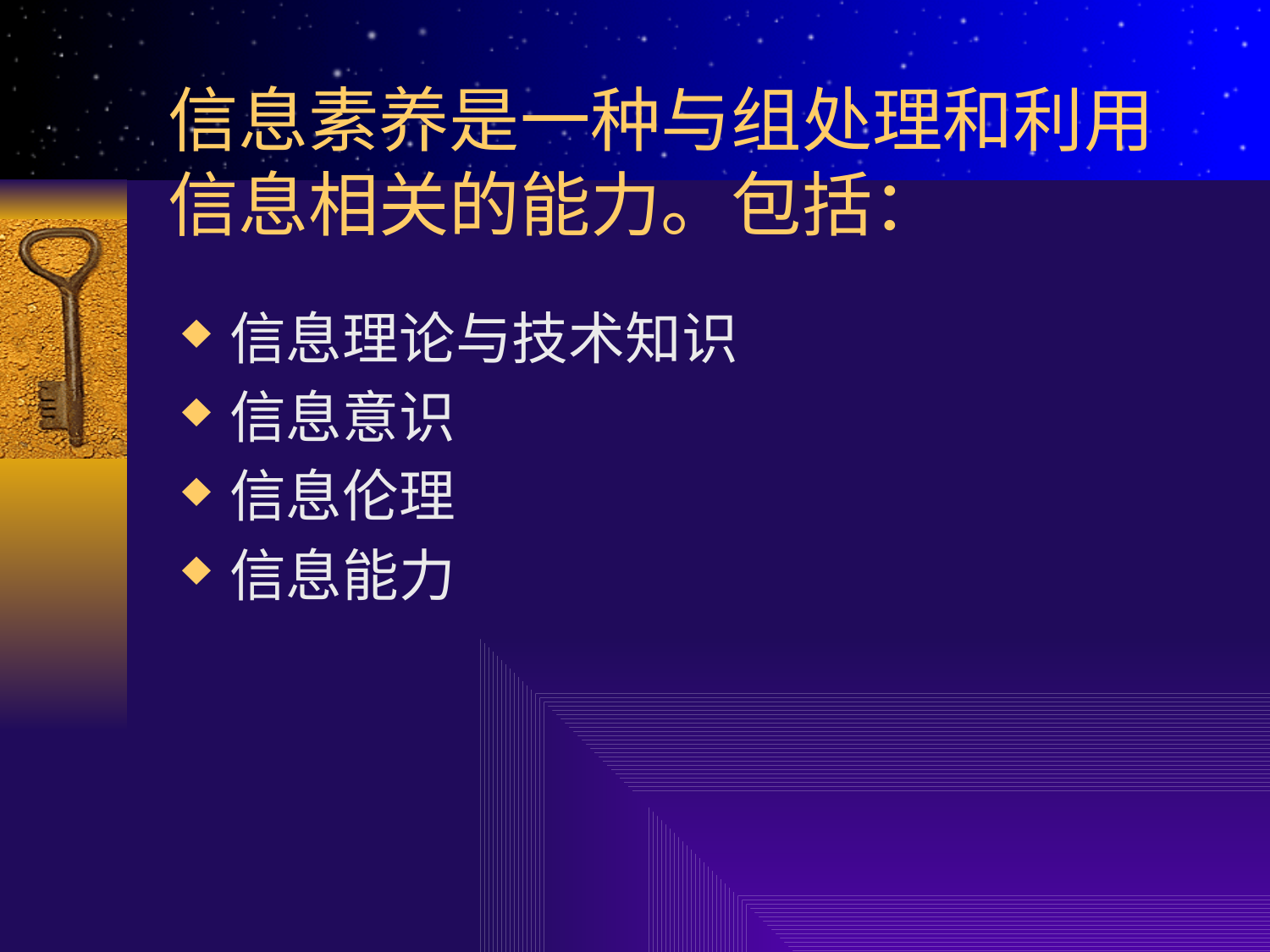

# 信息素养是一种与组处理和利用信息相关的能力。包括：
信息理论与技术知识
信息意识
信息伦理
信息能力